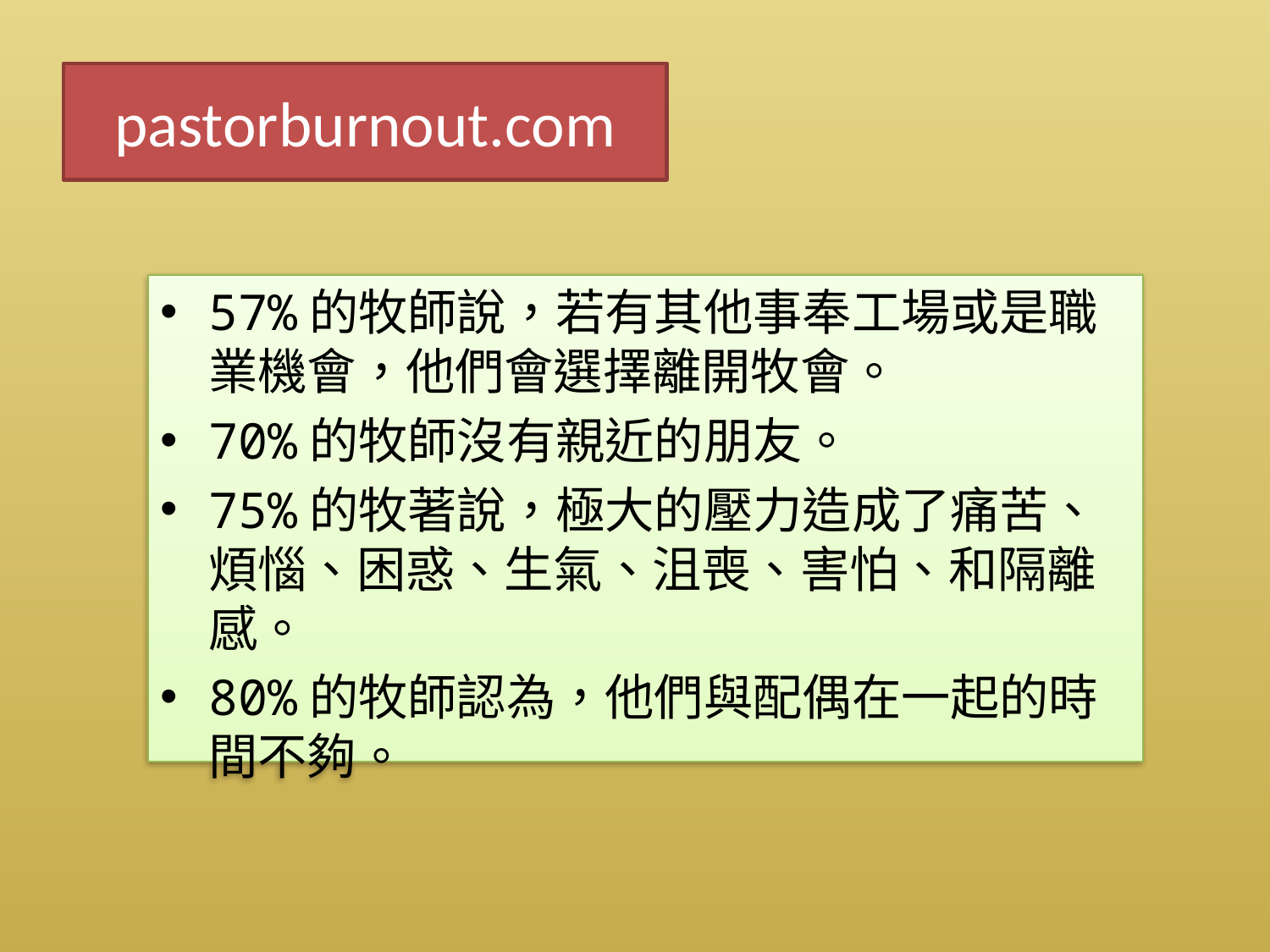

# pastorburnout.com
57%的牧師說，若有其他事奉工場或是職業機會，他們會選擇離開牧會。
70%的牧師沒有親近的朋友。
75%的牧著說，極大的壓力造成了痛苦、煩惱、困惑、生氣、沮喪、害怕、和隔離感。
80%的牧師認為，他們與配偶在一起的時間不夠。